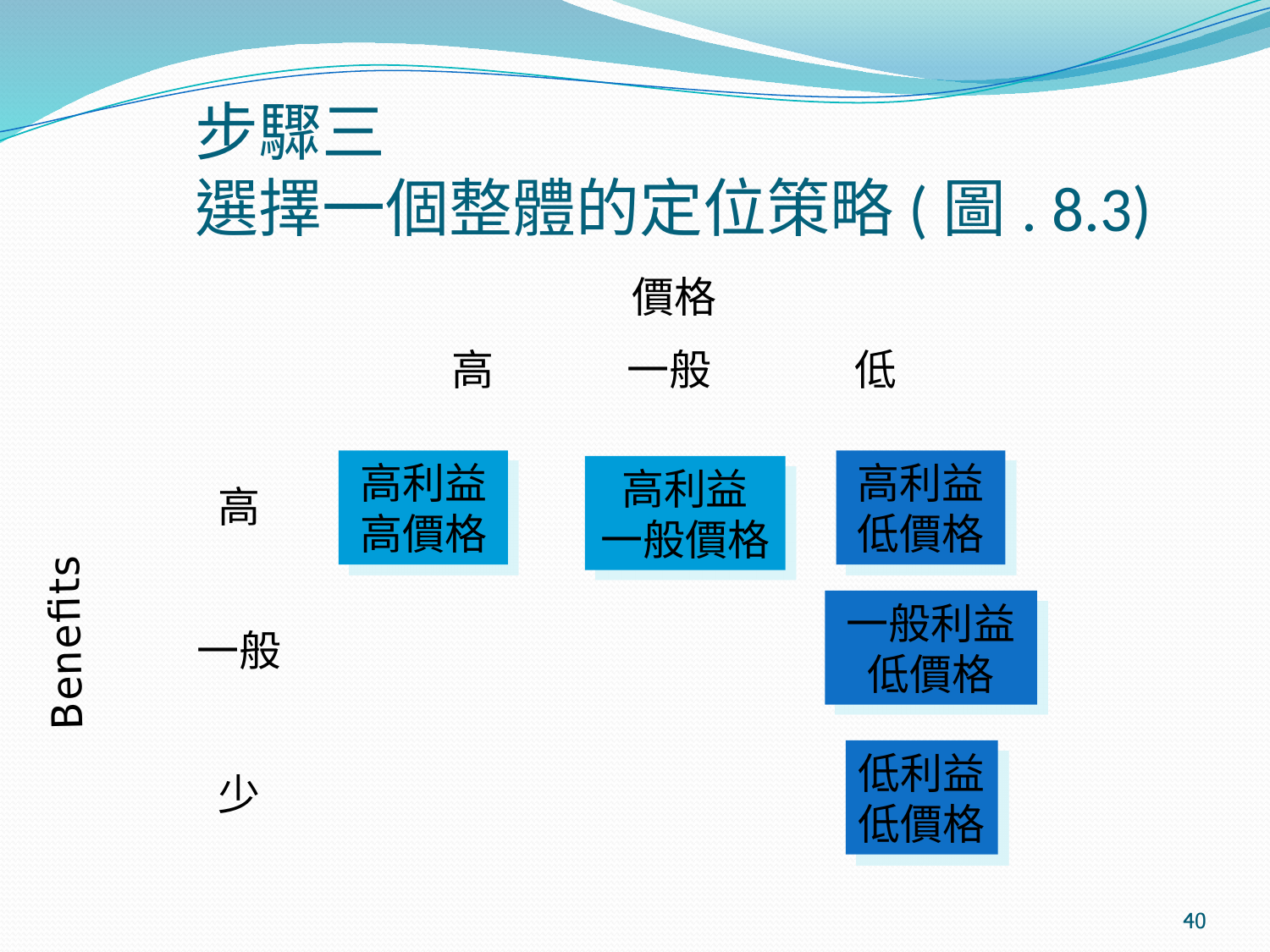

# 步驟三 選擇一個整體的定位策略(圖. 8.3)
價格
高              一般               低

高

一般

少
高利益高價格
高利益低價格
高利益
一般價格
Benefits
一般利益
低價格
低利益
低價格
40